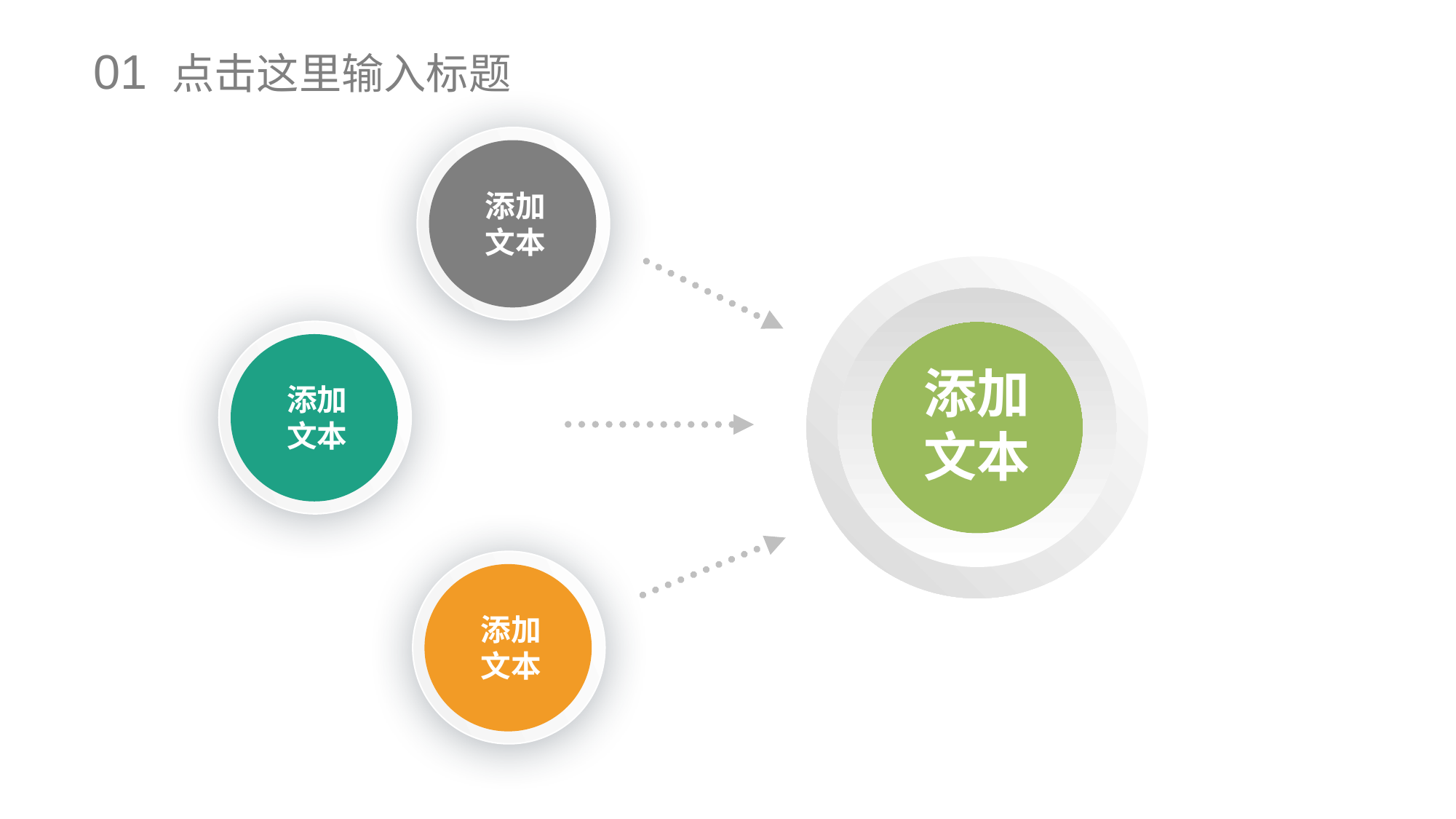

01 点击这里输入标题

添加
文本

添加
文本

添加
文本

添加
文本